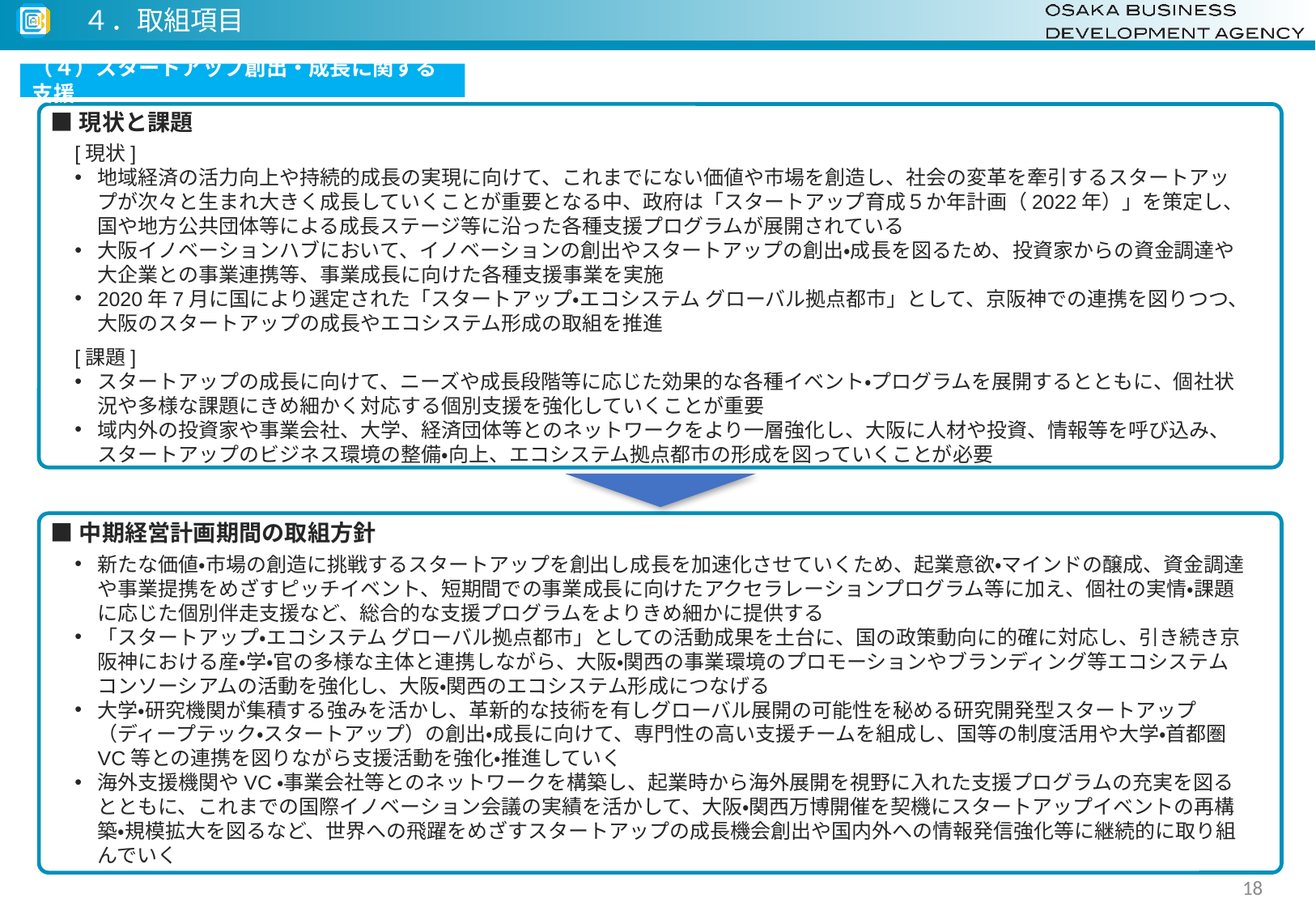

４．取組項目
（４）スタートアップ創出・成長に関する支援
■現状と課題

[現状]
地域経済の活力向上や持続的成長の実現に向けて、これまでにない価値や市場を創造し、社会の変革を牽引するスタートアップが次々と生まれ大きく成長していくことが重要となる中、政府は「スタートアップ育成５か年計画（2022年）」を策定し、国や地方公共団体等による成長ステージ等に沿った各種支援プログラムが展開されている
大阪イノベーションハブにおいて、イノベーションの創出やスタートアップの創出・成長を図るため、投資家からの資金調達や大企業との事業連携等、事業成長に向けた各種支援事業を実施
2020年7月に国により選定された「スタートアップ・エコシステム グローバル拠点都市」として、京阪神での連携を図りつつ、大阪のスタートアップの成長やエコシステム形成の取組を推進

[課題]
スタートアップの成長に向けて、ニーズや成長段階等に応じた効果的な各種イベント・プログラムを展開するとともに、個社状況や多様な課題にきめ細かく対応する個別支援を強化していくことが重要
域内外の投資家や事業会社、大学、経済団体等とのネットワークをより一層強化し、大阪に人材や投資、情報等を呼び込み、スタートアップのビジネス環境の整備・向上、エコシステム拠点都市の形成を図っていくことが必要

■中期経営計画期間の取組方針
新たな価値・市場の創造に挑戦するスタートアップを創出し成長を加速化させていくため、起業意欲・マインドの醸成、資金調達や事業提携をめざすピッチイベント、短期間での事業成長に向けたアクセラレーションプログラム等に加え、個社の実情・課題に応じた個別伴走支援など、総合的な支援プログラムをよりきめ細かに提供する
「スタートアップ・エコシステム グローバル拠点都市」としての活動成果を土台に、国の政策動向に的確に対応し、引き続き京阪神における産・学・官の多様な主体と連携しながら、大阪・関西の事業環境のプロモーションやブランディング等エコシステムコンソーシアムの活動を強化し、大阪・関西のエコシステム形成につなげる
大学・研究機関が集積する強みを活かし、革新的な技術を有しグローバル展開の可能性を秘める研究開発型スタートアップ（ディープテック・スタートアップ）の創出・成長に向けて、専門性の高い支援チームを組成し、国等の制度活用や大学・首都圏VC等との連携を図りながら支援活動を強化・推進していく
海外支援機関やVC・事業会社等とのネットワークを構築し、起業時から海外展開を視野に入れた支援プログラムの充実を図るとともに、これまでの国際イノベーション会議の実績を活かして、大阪・関西万博開催を契機にスタートアップイベントの再構築・規模拡大を図るなど、世界への飛躍をめざすスタートアップの成長機会創出や国内外への情報発信強化等に継続的に取り組んでいく
18